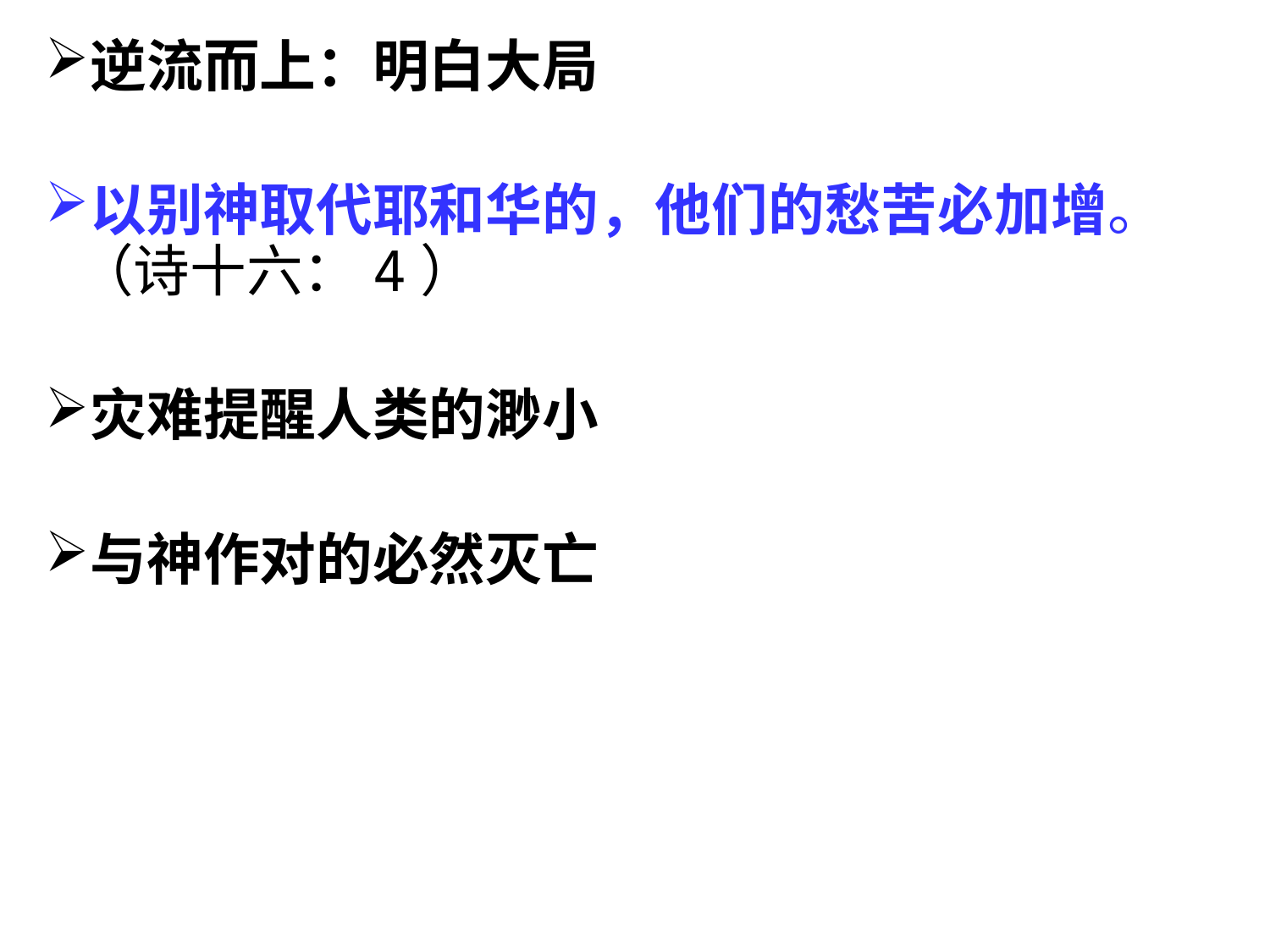

逆流而上：明白大局

以别神取代耶和华的，他们的愁苦必加增。（诗十六：4）

灾难提醒人类的渺小

与神作对的必然灭亡